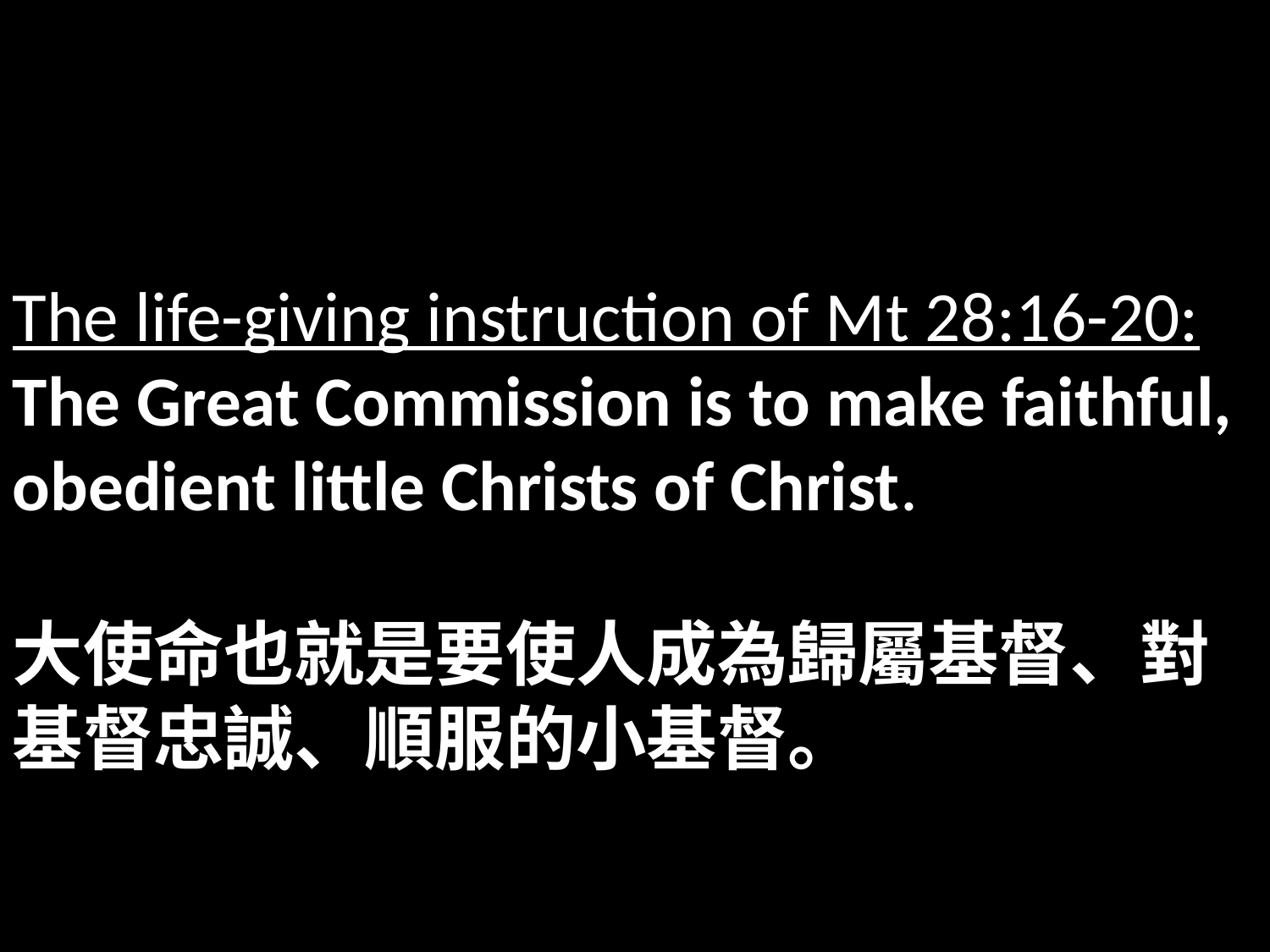

The life-giving instruction of Mt 28:16-20:
The Great Commission is to make faithful, obedient little Christs of Christ.

大使命也就是要使人成為歸屬基督、對基督忠誠、順服的小基督。